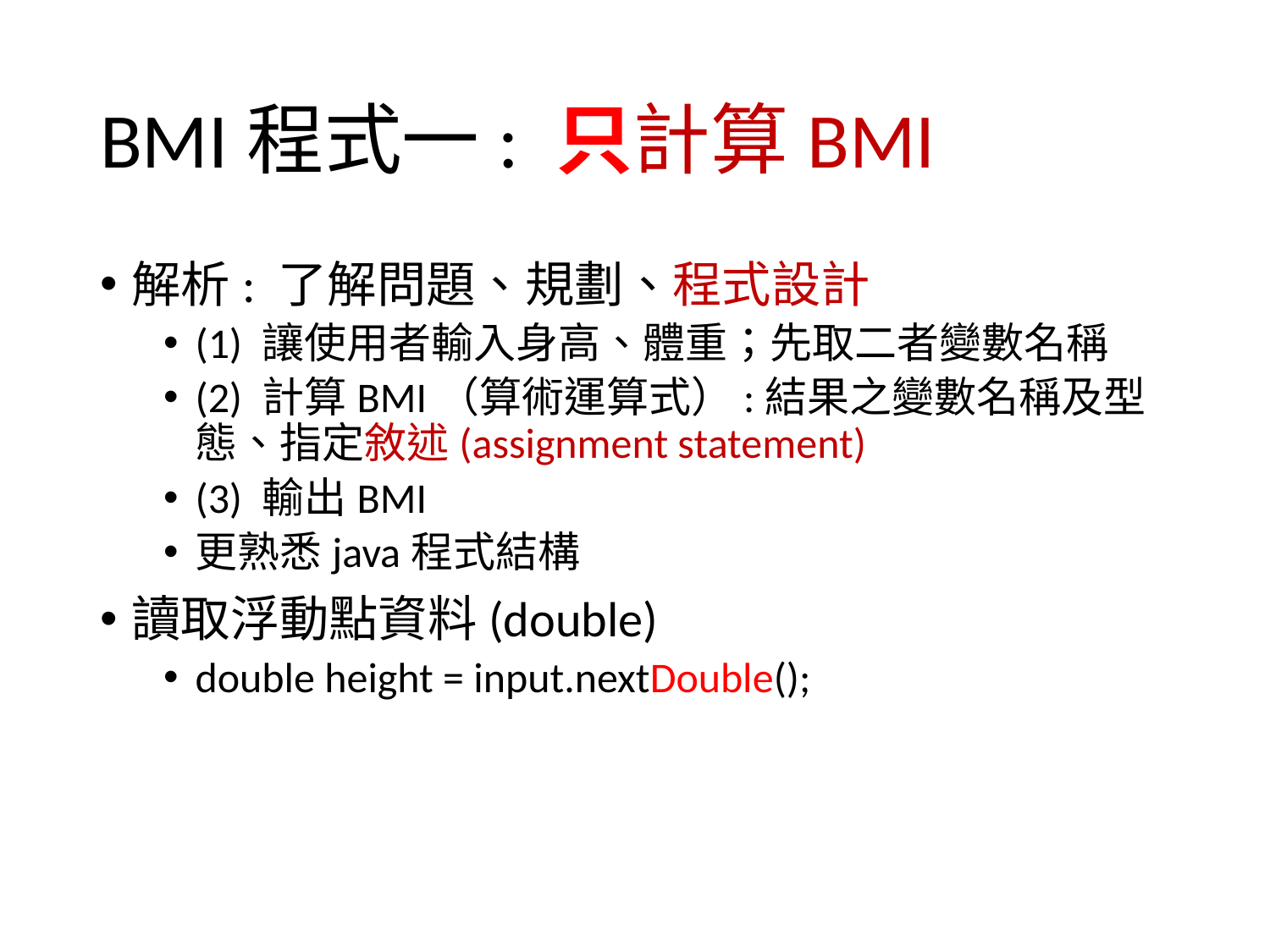

# BMI程式一: 只計算BMI
解析: 了解問題、規劃、程式設計
(1) 讓使用者輸入身高、體重；先取二者變數名稱
(2) 計算BMI（算術運算式）:結果之變數名稱及型態、指定敘述(assignment statement)
(3) 輸出BMI
更熟悉java程式結構
讀取浮動點資料(double)
double height = input.nextDouble();